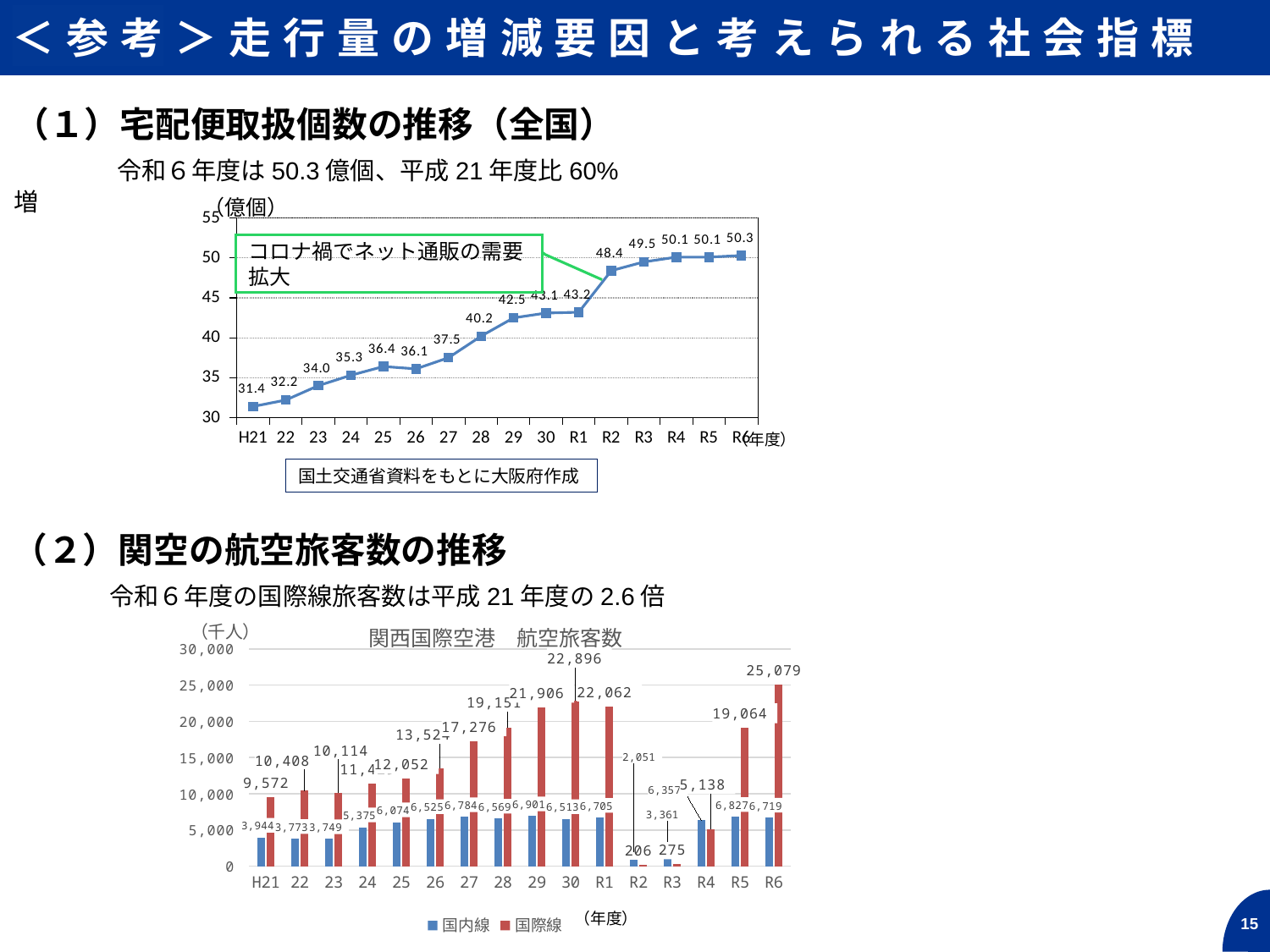

＜参考＞走行量の増減要因と考えられる社会指標
（１）宅配便取扱個数の推移（全国）
   　　令和６年度は50.3億個、平成21年度比60%増

### Chart

| Category | 取扱個数 |
|---|---|
| H21 | 31.4 |
| 22 | 32.2 |
| 23 | 34.0 |
| 24 | 35.3 |
| 25 | 36.4 |
| 26 | 36.1 |
| 27 | 37.5 |
| 28 | 40.2 |
| 29 | 42.5 |
| 30 | 43.1 |
| R1 | 43.2 |
| R2 | 48.4 |
| R3 | 49.5 |
| R4 | 50.1 |
| R5 | 50.1 |
| R6 | 50.3 |
コロナ禍でネット通販の需要拡大
国土交通省資料をもとに大阪府作成
（２）関空の航空旅客数の推移
　　令和６年度の国際線旅客数は平成21年度の2.6倍

### Chart: 関西国際空港　航空旅客数

| Category | 国内線 | 国際線 |
|---|---|---|
| H21 | 3944.0 | 9572.0 |
| 22 | 3773.0 | 10408.0 |
| 23 | 3749.0 | 10114.0 |
| 24 | 5375.0 | 11429.0 |
| 25 | 6074.0 | 12052.0 |
| 26 | 6525.0 | 13524.0 |
| 27 | 6784.0 | 17276.0 |
| 28 | 6569.0 | 19151.0 |
| 29 | 6901.0 | 21906.0 |
| 30 | 6513.0 | 22896.0 |
| R1 | 6705.0 | 22062.0 |
| R2 | 2051.0 | 206.0 |
| R3 | 3361.0 | 275.0 |
| R4 | 6357.0 | 5138.0 |
| R5 | 6827.0 | 19064.0 |
| R6 | 6719.0 | 25079.0 |
（年度）